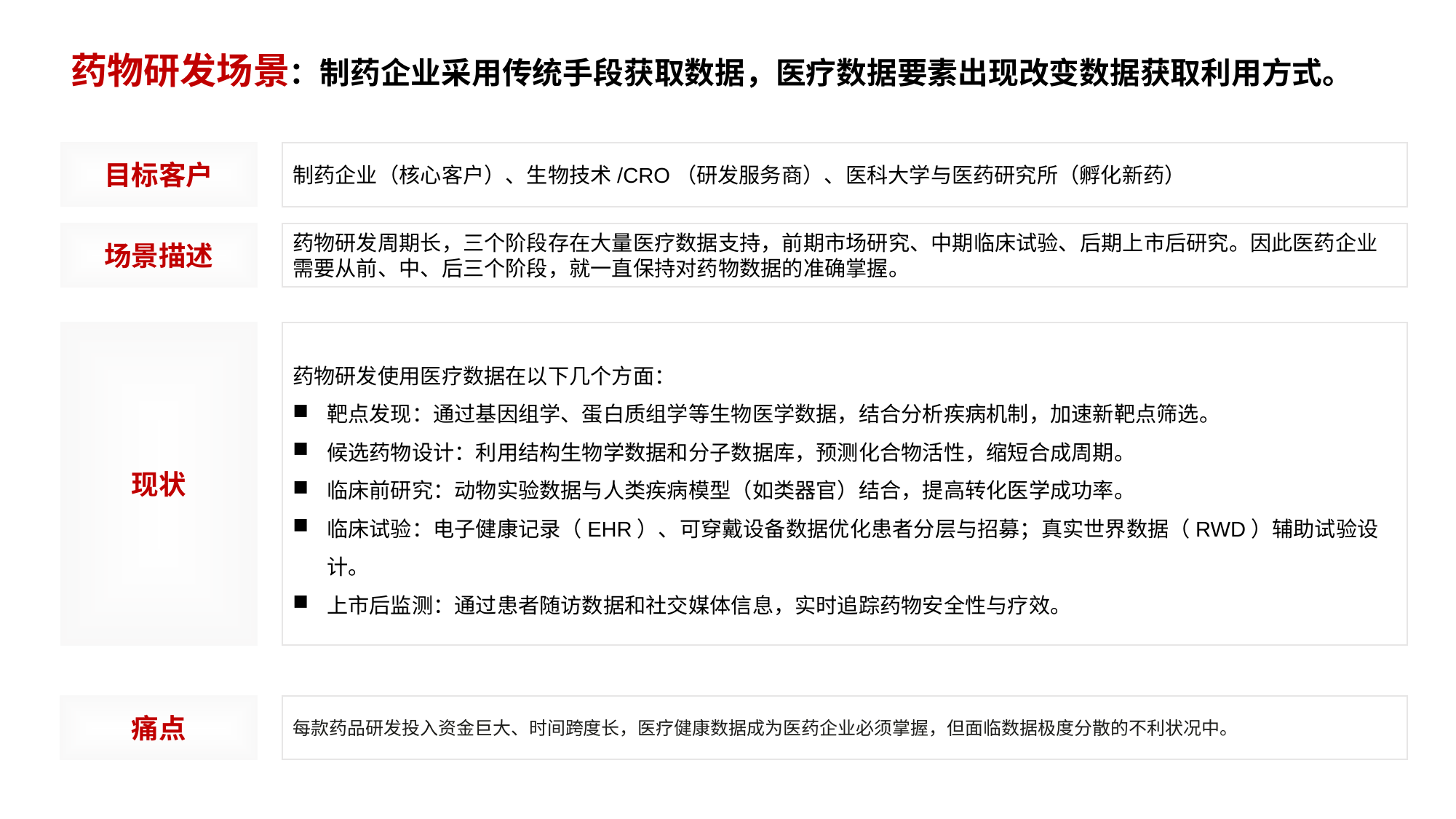

药物研发场景：制药企业采用传统手段获取数据，医疗数据要素出现改变数据获取利用方式。
目标客户
制药企业（核心客户）、生物技术/CRO（研发服务商）、医科大学与医药研究所（孵化新药）
场景描述
药物研发周期长，三个阶段存在大量医疗数据支持，前期市场研究、中期临床试验、后期上市后研究。因此医药企业需要从前、中、后三个阶段，就一直保持对药物数据的准确掌握。
现状
药物研发使用医疗数据在以下几个方面：
靶点发现：通过基因组学、蛋白质组学等生物医学数据，结合分析疾病机制，加速新靶点筛选。
候选药物设计：利用结构生物学数据和分子数据库，预测化合物活性，缩短合成周期。
临床前研究：动物实验数据与人类疾病模型（如类器官）结合，提高转化医学成功率。
临床试验：电子健康记录（EHR）、可穿戴设备数据优化患者分层与招募；真实世界数据（RWD）辅助试验设计。
上市后监测：通过患者随访数据和社交媒体信息，实时追踪药物安全性与疗效。
痛点
每款药品研发投入资金巨大、时间跨度长，医疗健康数据成为医药企业必须掌握，但面临数据极度分散的不利状况中。